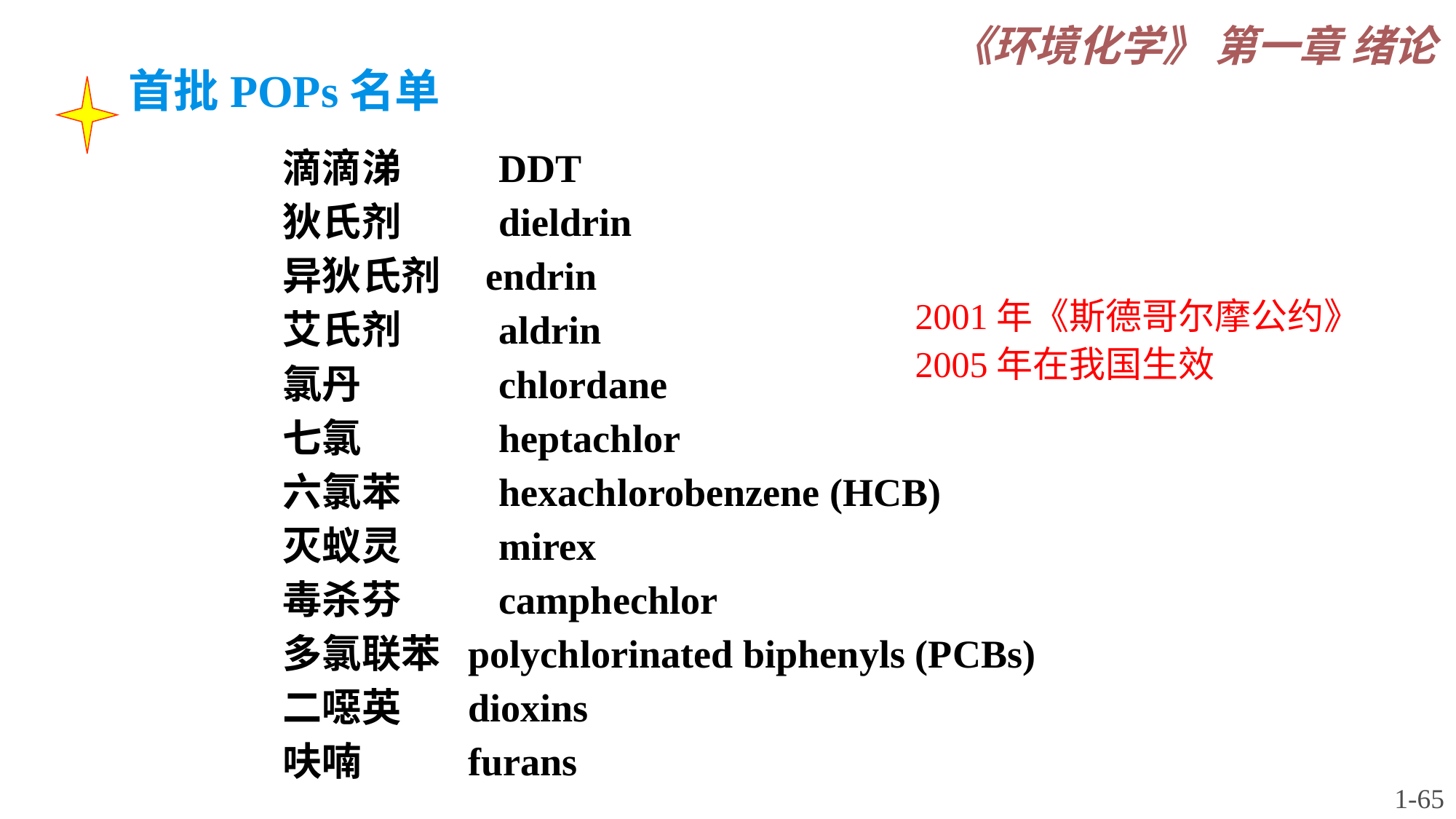

《环境化学》 第一章 绪论
# 首批POPs名单

滴滴涕　　 DDT
狄氏剂　　 dieldrin
异狄氏剂    endrin
艾氏剂　　 aldrin
氯丹　　　 chlordane
七氯　　　 heptachlor
六氯苯　　 hexachlorobenzene (HCB)
灭蚁灵　　 mirex
毒杀芬　　 camphechlor
多氯联苯  polychlorinated biphenyls (PCBs)
二噁英　  dioxins
呋喃　　  furans
2001年《斯德哥尔摩公约》
2005年在我国生效
1-65